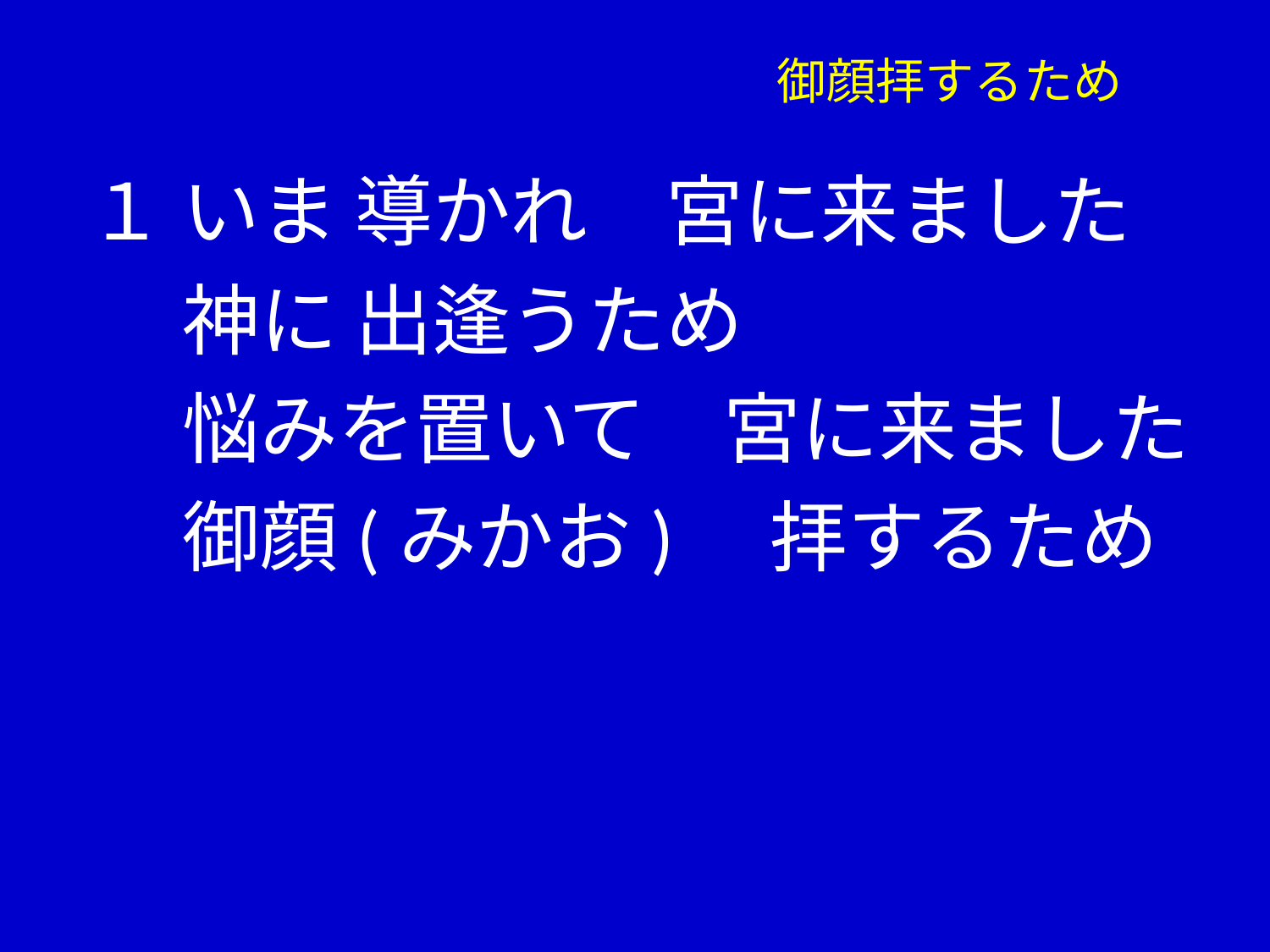

# 御顔拝するため
１ いま 導かれ　宮に来ました
　 神に 出逢うため
　 悩みを置いて　宮に来ました
　 御顔(みかお)　拝するため